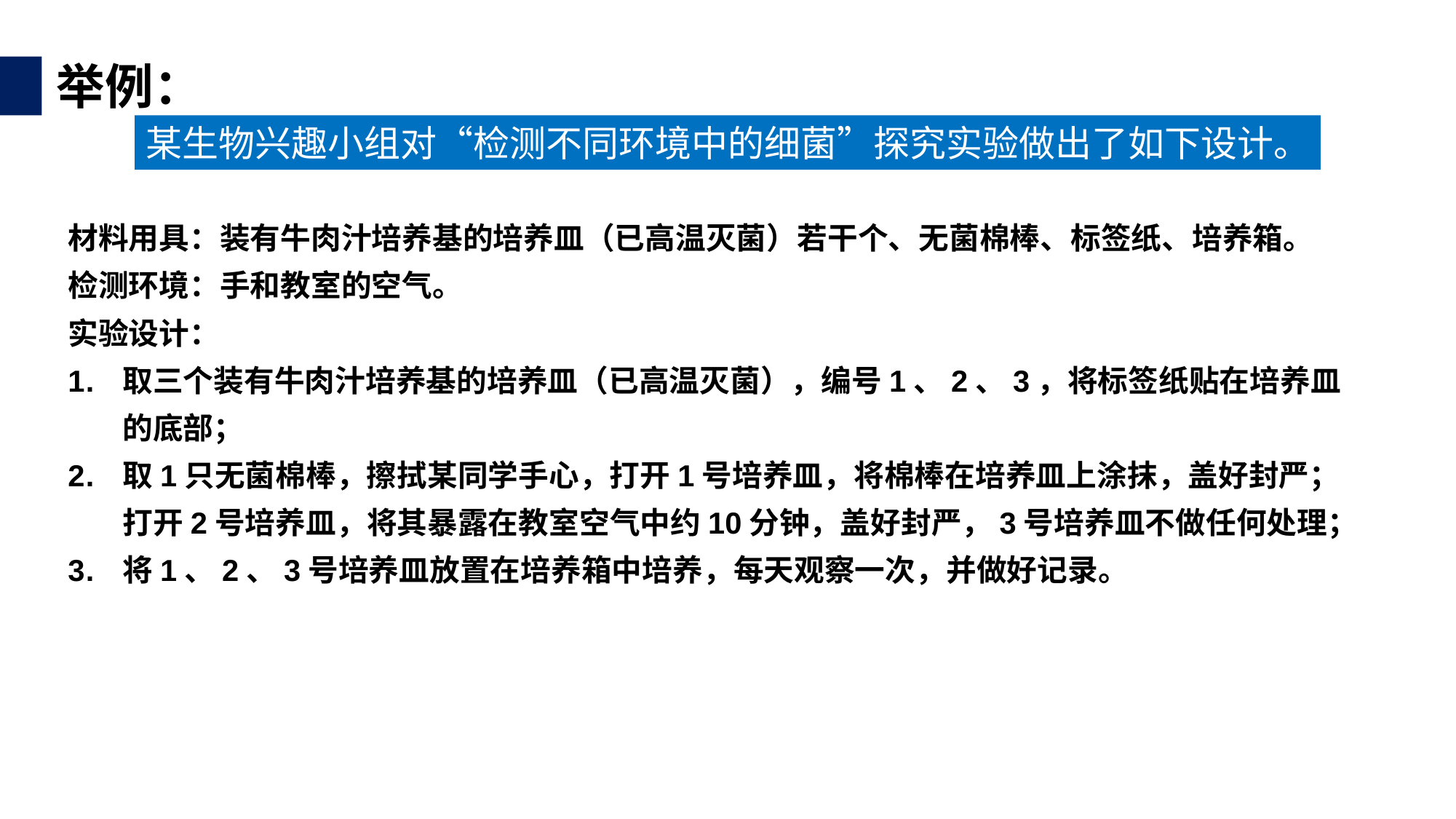

举例：

某生物兴趣小组对“检测不同环境中的细菌”探究实验做出了如下设计。
材料用具：装有牛肉汁培养基的培养皿（已高温灭菌）若干个、无菌棉棒、标签纸、培养箱。
检测环境：手和教室的空气。
实验设计：
取三个装有牛肉汁培养基的培养皿（已高温灭菌），编号1、2、3，将标签纸贴在培养皿的底部；
取1只无菌棉棒，擦拭某同学手心，打开1号培养皿，将棉棒在培养皿上涂抹，盖好封严；打开2号培养皿，将其暴露在教室空气中约10分钟，盖好封严，3号培养皿不做任何处理；
将1、2、3号培养皿放置在培养箱中培养，每天观察一次，并做好记录。